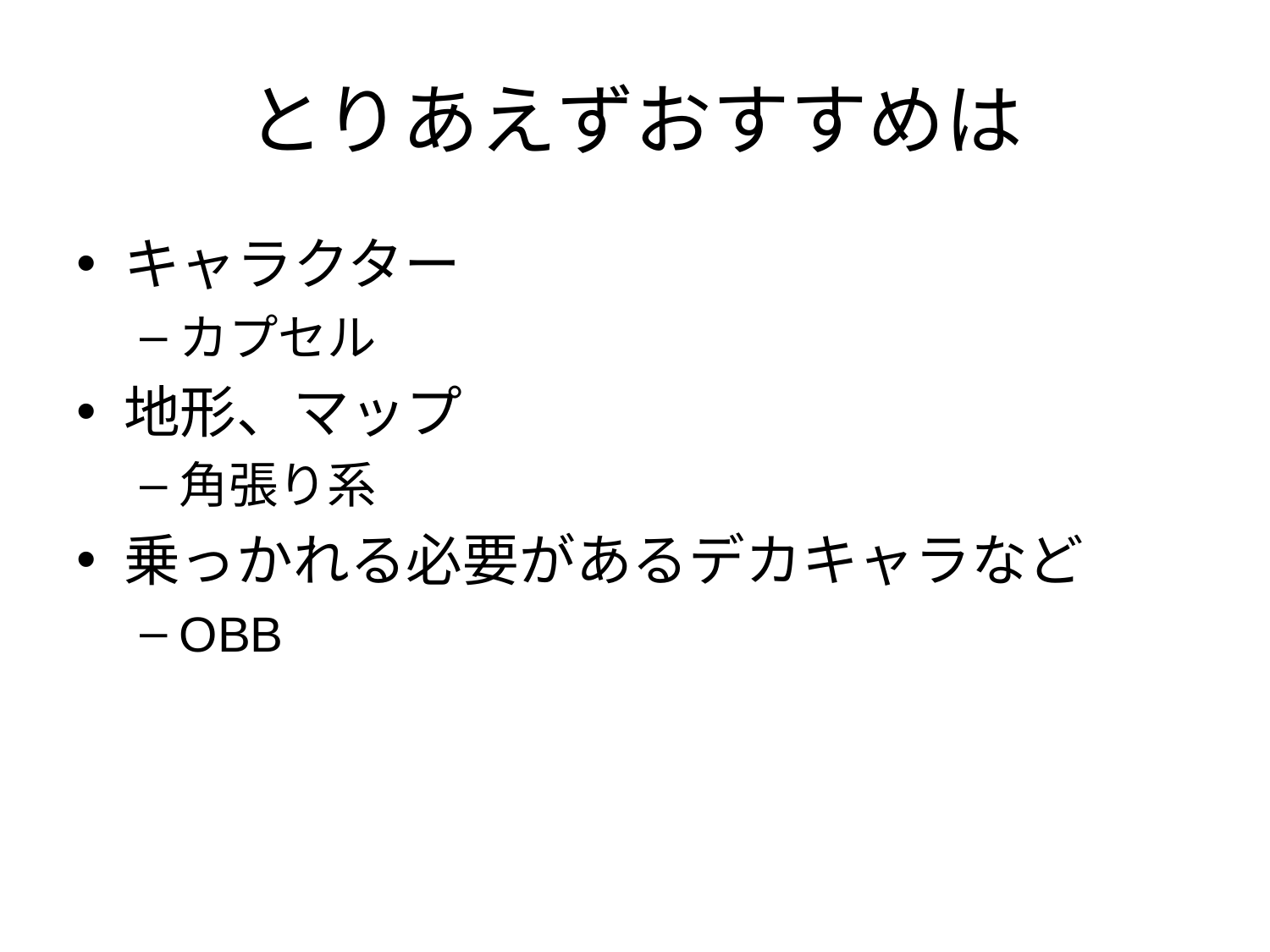

# とりあえずおすすめは
キャラクター
カプセル
地形、マップ
角張り系
乗っかれる必要があるデカキャラなど
OBB